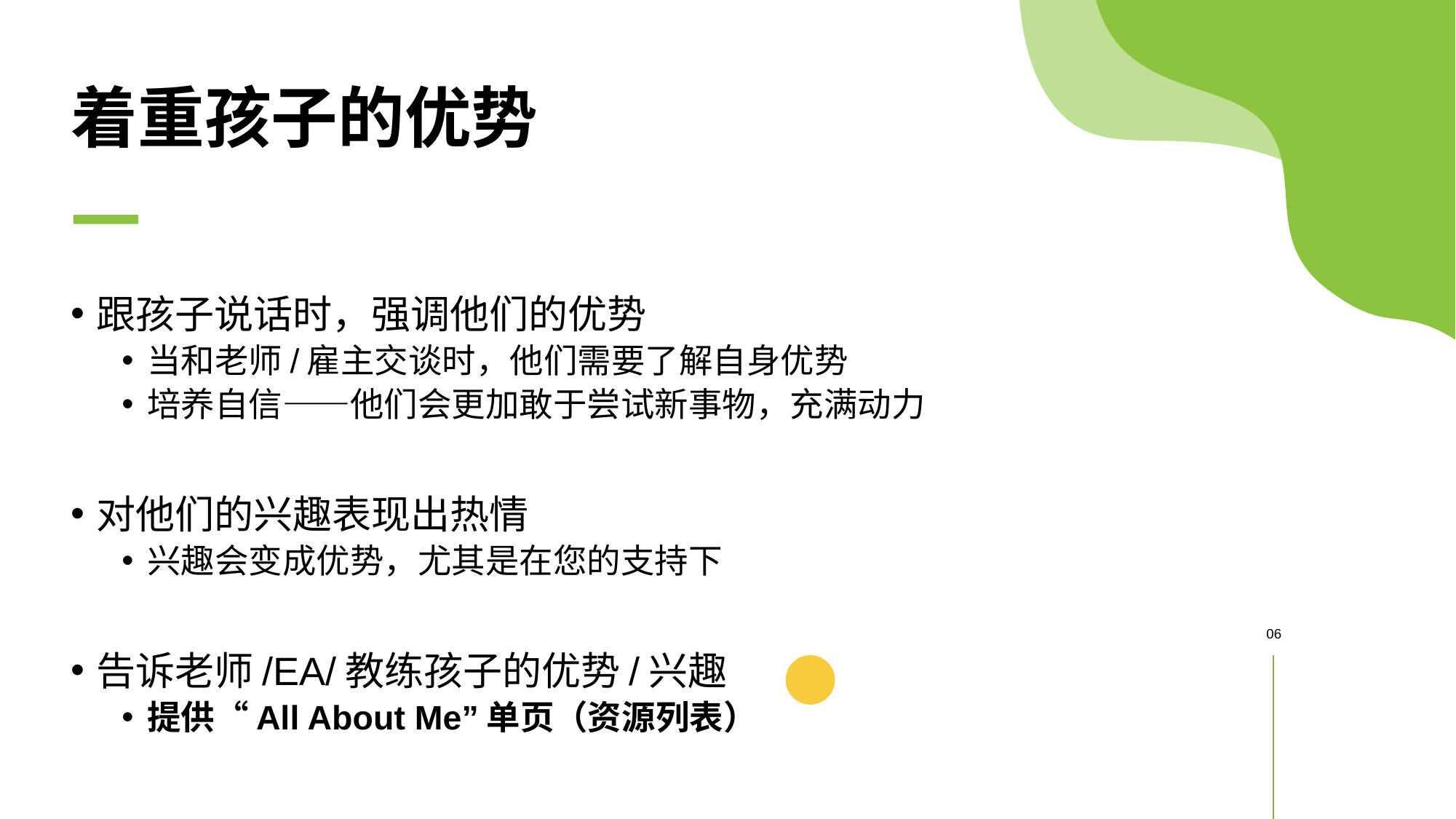

# 着重孩子的优势

跟孩子说话时，强调他们的优势
当和老师/雇主交谈时，他们需要了解自身优势
培养自信——他们会更加敢于尝试新事物，充满动力

对他们的兴趣表现出热情
兴趣会变成优势，尤其是在您的支持下

告诉老师/EA/教练孩子的优势/兴趣
提供“All About Me”单页（资源列表）

06